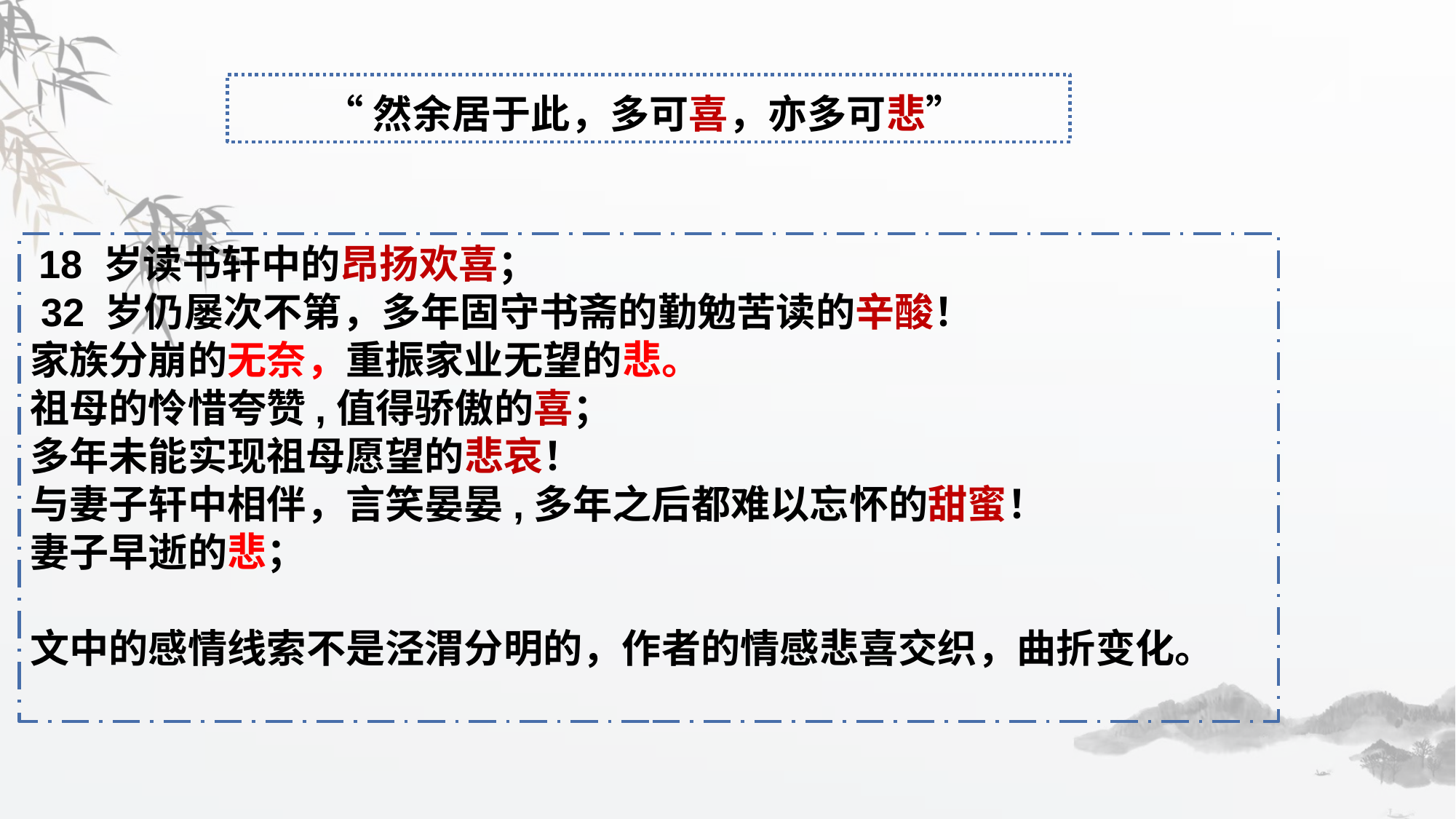

“然余居于此，多可喜，亦多可悲”
 18 岁读书轩中的昂扬欢喜；
 32 岁仍屡次不第，多年固守书斋的勤勉苦读的辛酸！
家族分崩的无奈，重振家业无望的悲。
祖母的怜惜夸赞,值得骄傲的喜；
多年未能实现祖母愿望的悲哀！
与妻子轩中相伴，言笑晏晏,多年之后都难以忘怀的甜蜜！
妻子早逝的悲；

文中的感情线索不是泾渭分明的，作者的情感悲喜交织，曲折变化。